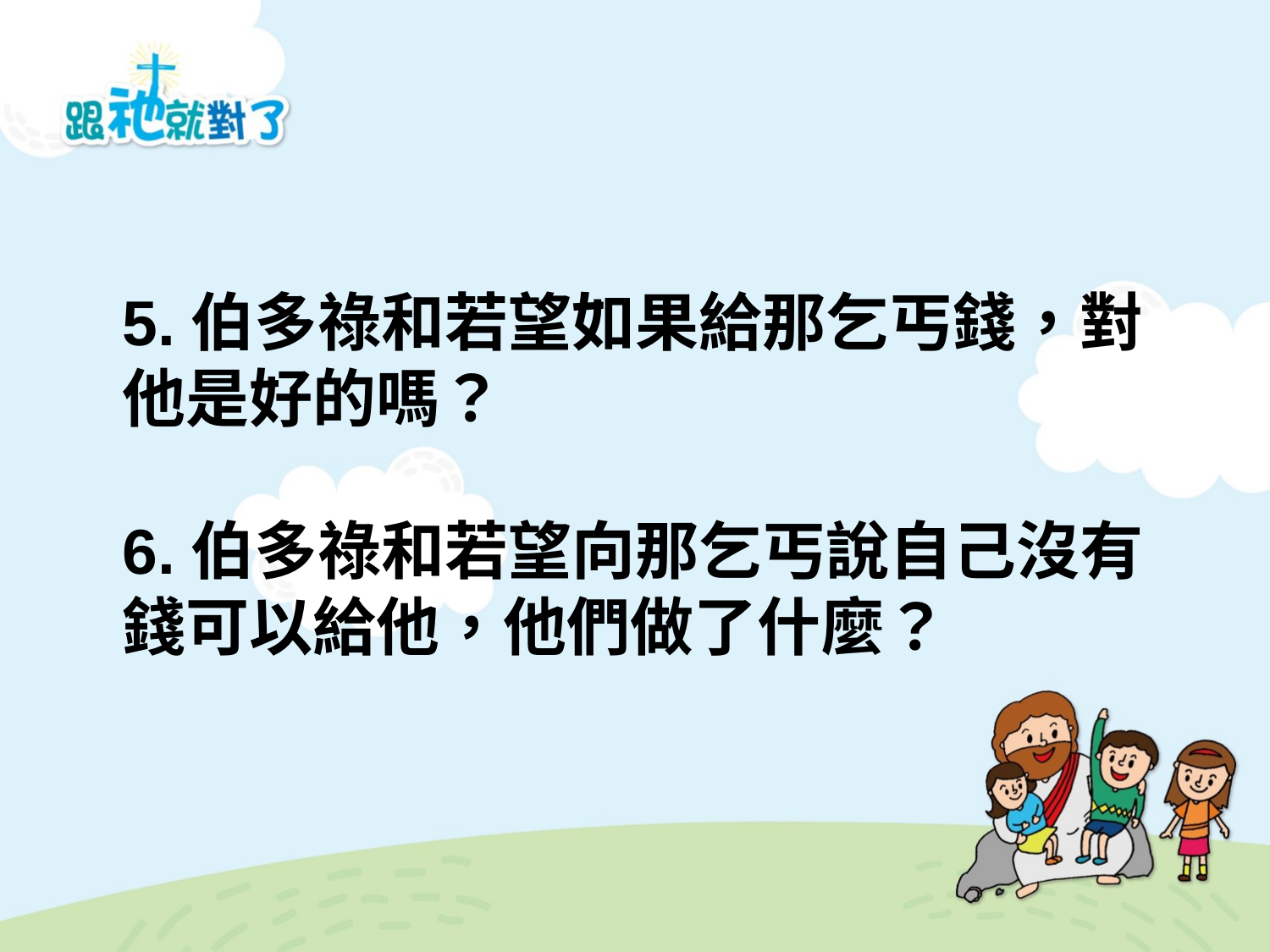

5.伯多祿和若望如果給那乞丐錢，對他是好的嗎？

6.伯多祿和若望向那乞丐說自己沒有錢可以給他，他們做了什麼？